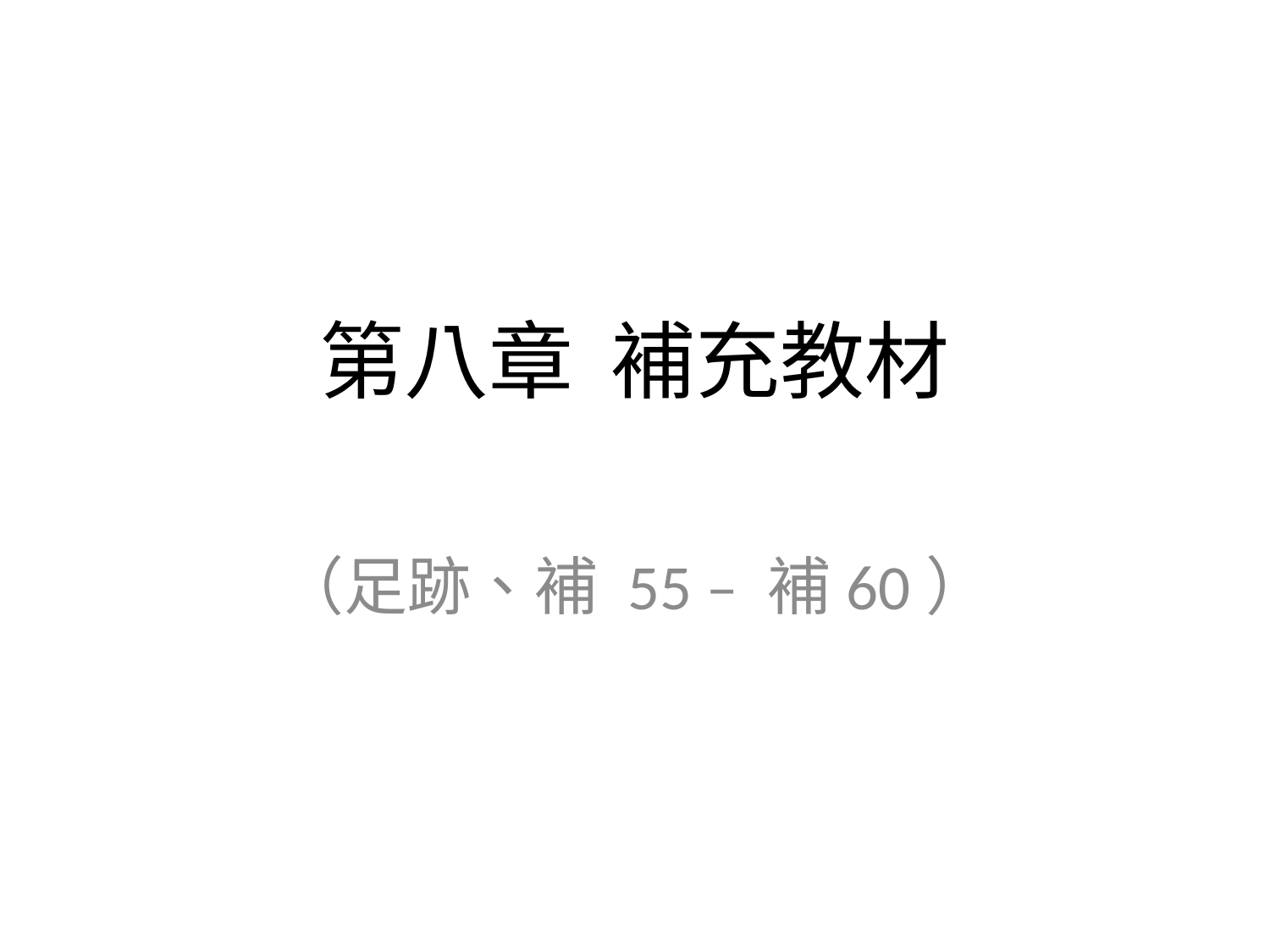

# 第八章  補充教材
（足跡、補 55 – 補60）